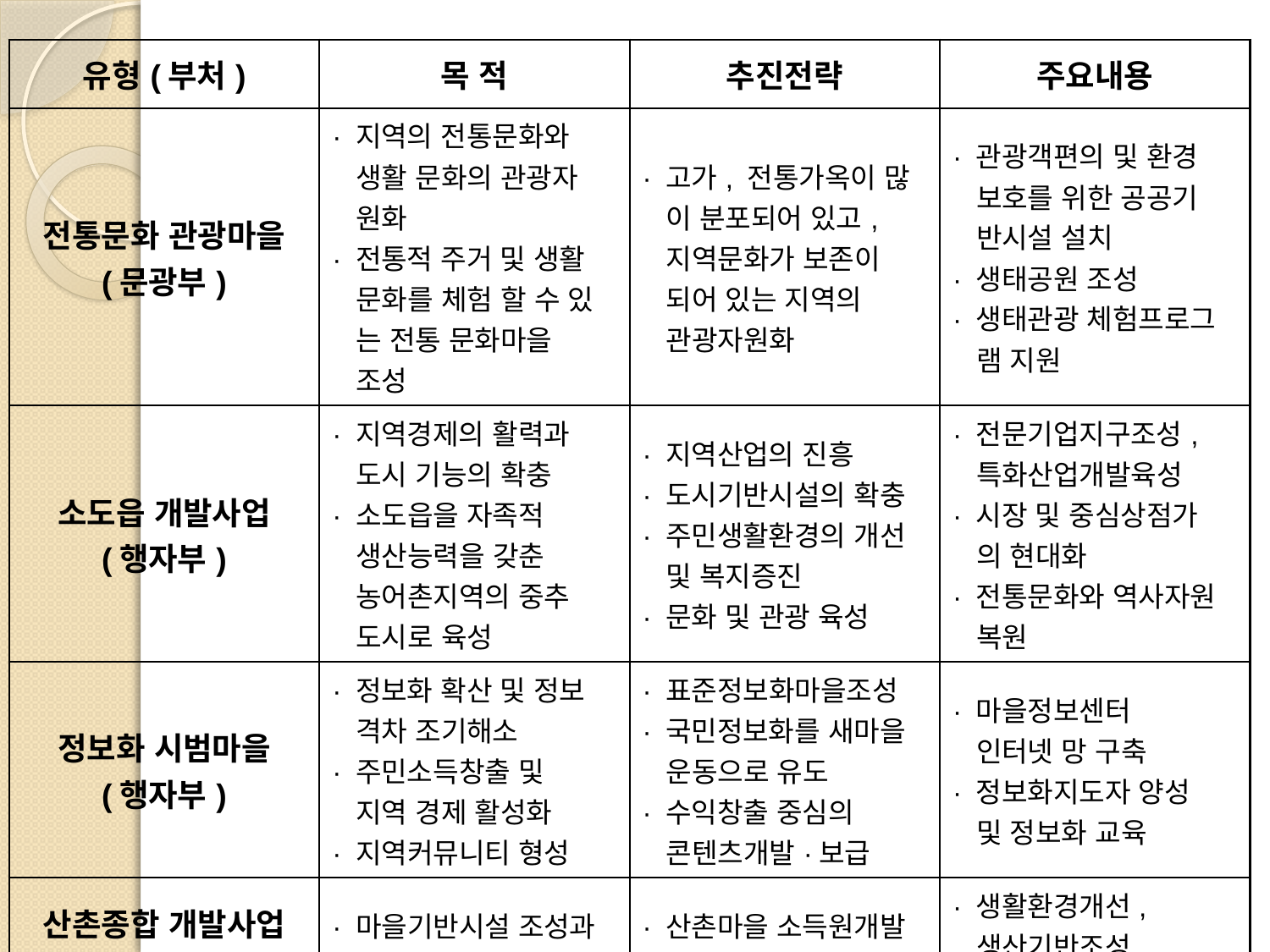

| 유형(부처) | 목 적 | 추진전략 | 주요내용 |
| --- | --- | --- | --- |
| 전통문화 관광마을 (문광부) | · 지역의 전통문화와 생활 문화의 관광자 원화 · 전통적 주거 및 생활 문화를 체험 할 수 있 는 전통 문화마을 조성 | · 고가, 전통가옥이 많 이 분포되어 있고, 지역문화가 보존이 되어 있는 지역의 관광자원화 | · 관광객편의 및 환경 보호를 위한 공공기 반시설 설치 · 생태공원 조성 · 생태관광 체험프로그 램 지원 |
| 소도읍 개발사업 (행자부) | · 지역경제의 활력과 도시 기능의 확충 · 소도읍을 자족적 생산능력을 갖춘 농어촌지역의 중추 도시로 육성 | · 지역산업의 진흥 · 도시기반시설의 확충 · 주민생활환경의 개선 및 복지증진 · 문화 및 관광 육성 | · 전문기업지구조성, 특화산업개발육성 · 시장 및 중심상점가 의 현대화 · 전통문화와 역사자원 복원 |
| 정보화 시범마을 (행자부) | · 정보화 확산 및 정보 격차 조기해소 · 주민소득창출 및 지역 경제 활성화 · 지역커뮤니티 형성 | · 표준정보화마을조성 · 국민정보화를 새마을 운동으로 유도 · 수익창출 중심의 콘텐츠개발·보급 | · 마을정보센터 인터넷 망 구축 · 정보화지도자 양성 및 정보화 교육 |
| 산촌종합 개발사업 (산림청) | · 마을기반시설 조성과 소득원 개발 | · 산촌마을 소득원개발 을 위한 기반정비 | · 생활환경개선, 생산기반조성 , 소득원개발 |